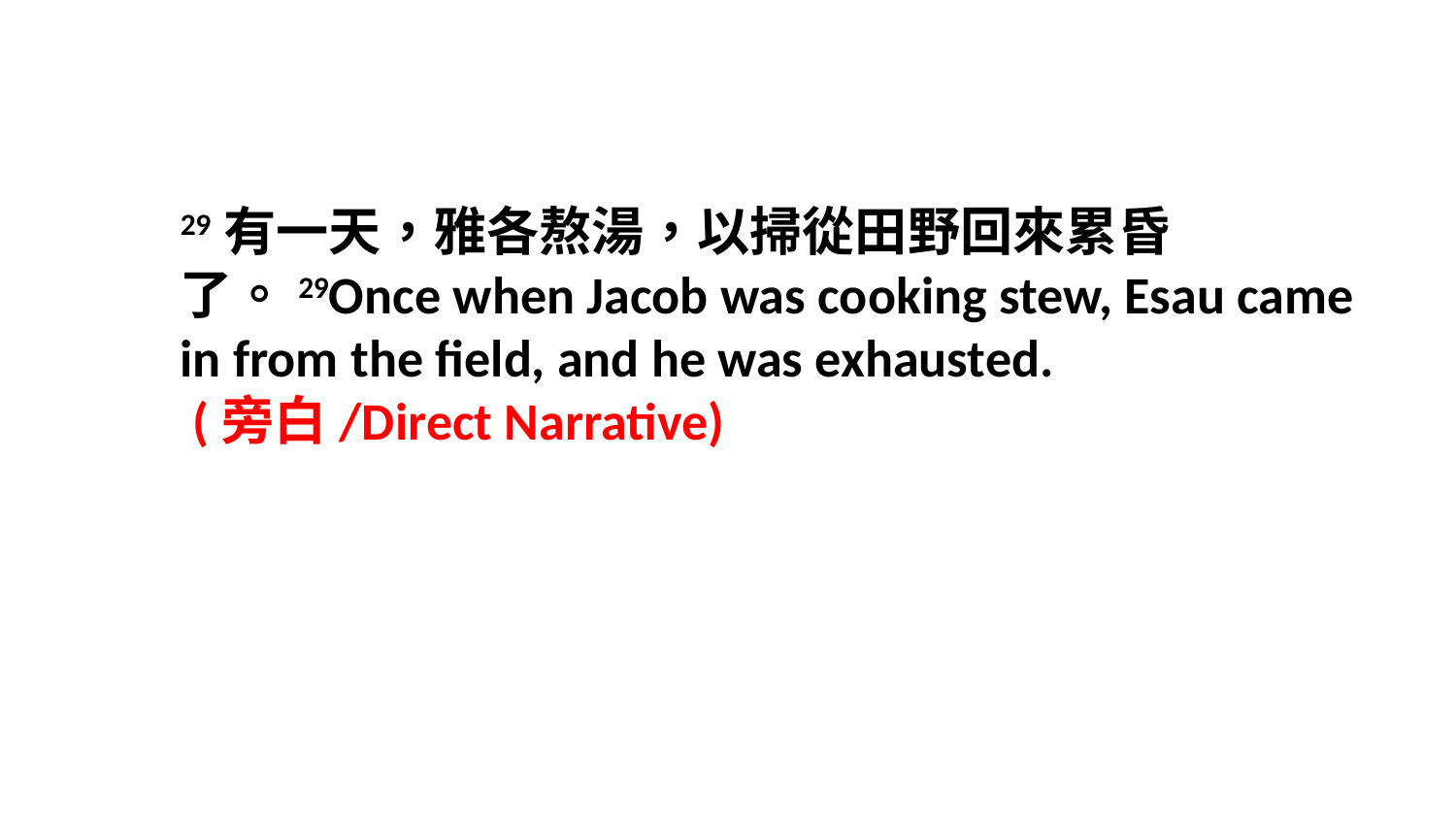

29有一天，雅各熬湯，以掃從田野回來累昏了。29Once when Jacob was cooking stew, Esau came in from the field, and he was exhausted.
 (旁白/Direct Narrative)